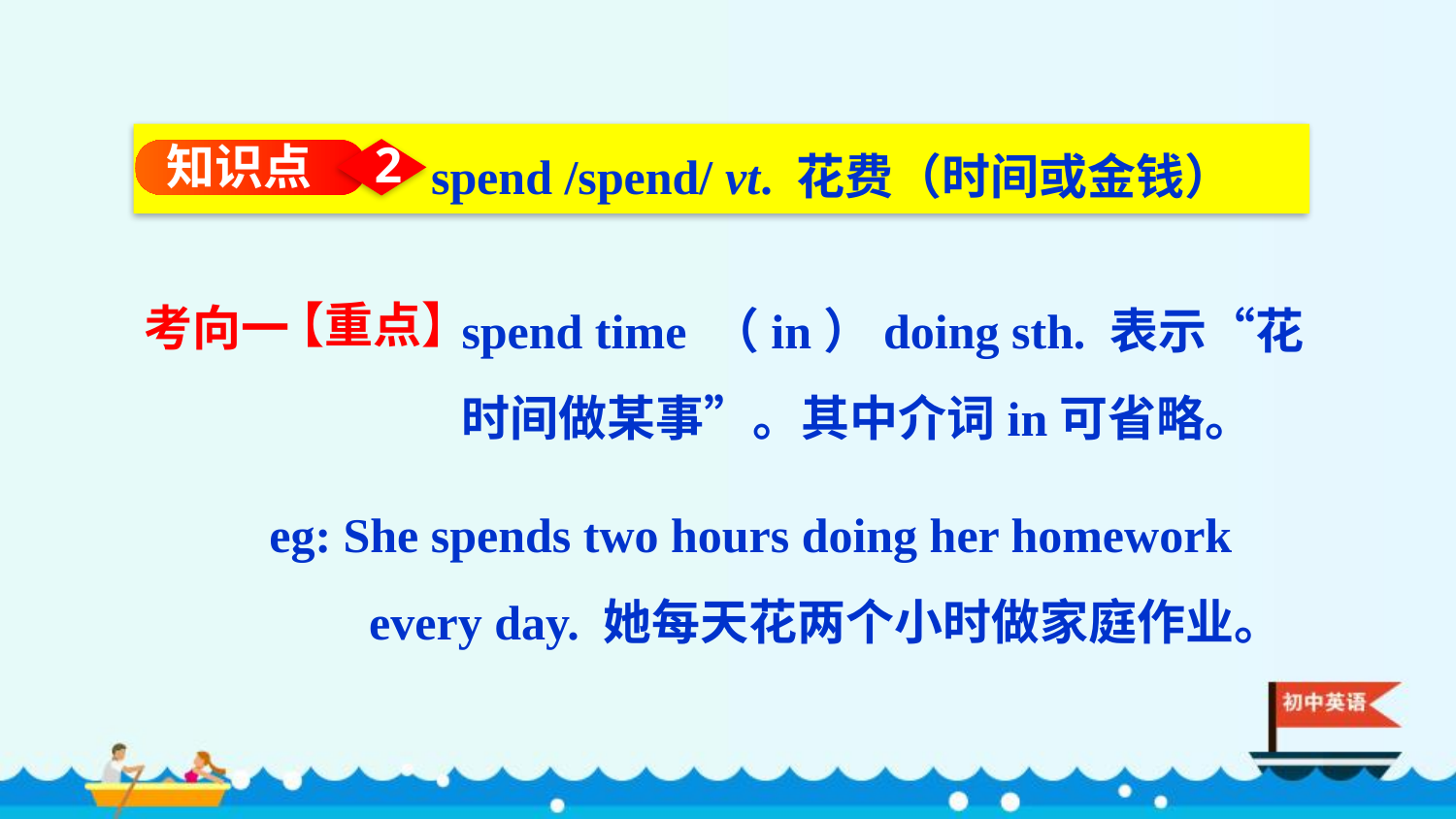

spend /spend/ vt. 花费（时间或金钱）

知识点
2

spend time （in）doing sth. 表示“花时间做某事”。其中介词in可省略。
考向一
【重点】
eg: She spends two hours doing her homework every day. 她每天花两个小时做家庭作业。